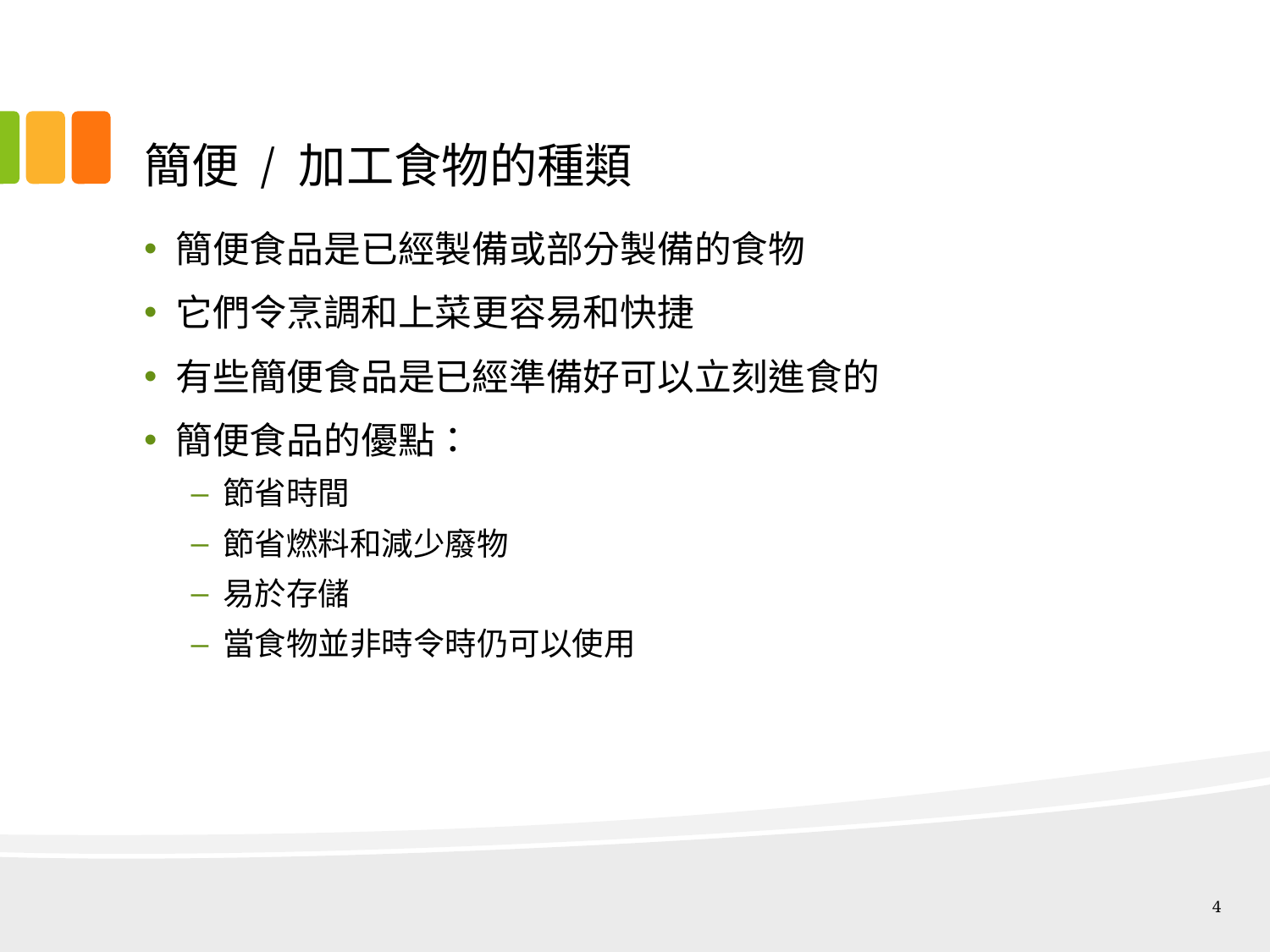

# 簡便 / 加工食物的種類
簡便食品是已經製備或部分製備的食物
它們令烹調和上菜更容易和快捷
有些簡便食品是已經準備好可以立刻進食的
簡便食品的優點：
節省時間
節省燃料和減少廢物
易於存儲
當食物並非時令時仍可以使用
4